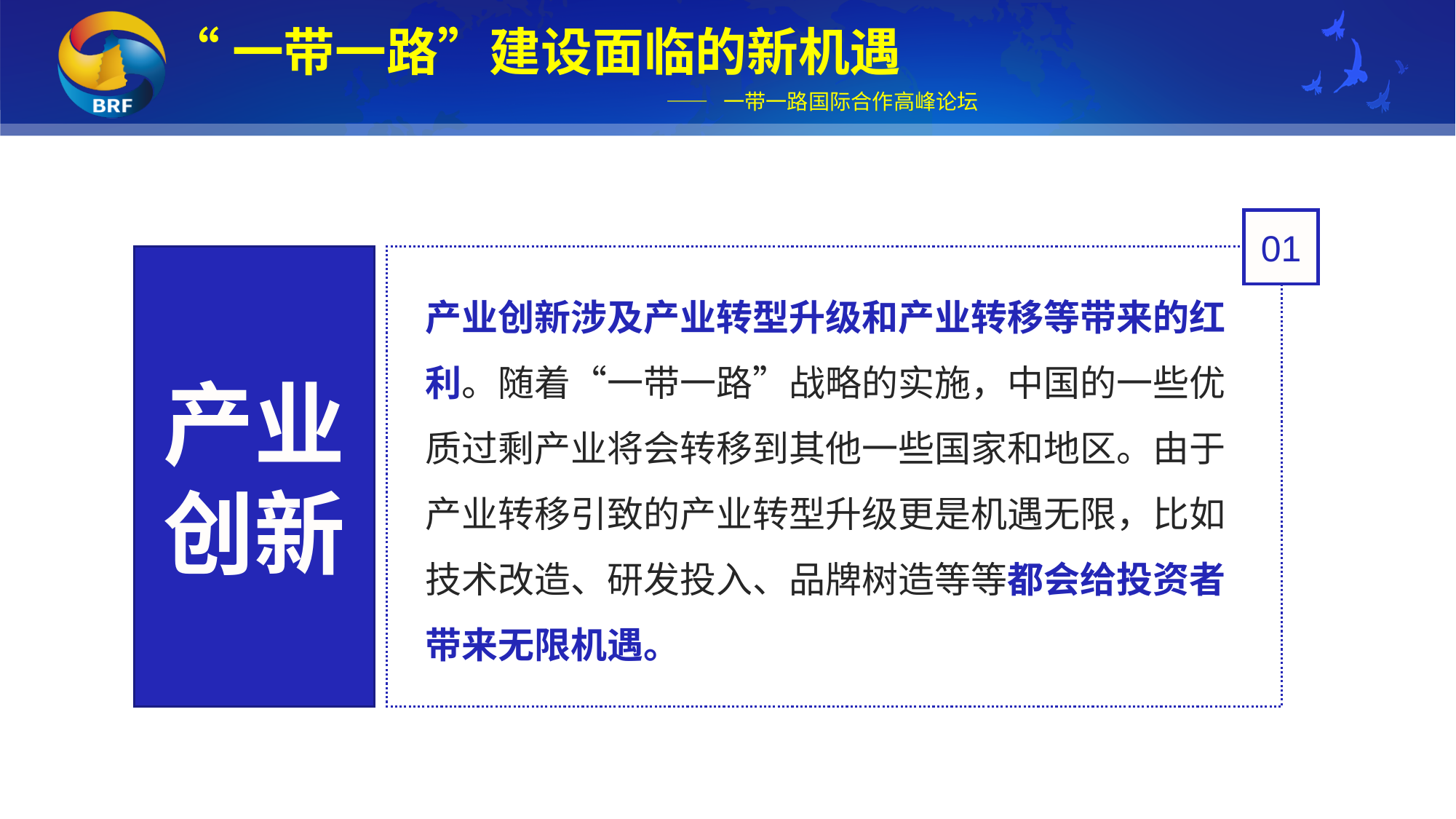

“一带一路”建设面临的新机遇
——  一带一路国际合作高峰论坛
01
产业
创新

产业创新涉及产业转型升级和产业转移等带来的红利。随着“一带一路”战略的实施，中国的一些优质过剩产业将会转移到其他一些国家和地区。由于产业转移引致的产业转型升级更是机遇无限，比如技术改造、研发投入、品牌树造等等都会给投资者带来无限机遇。